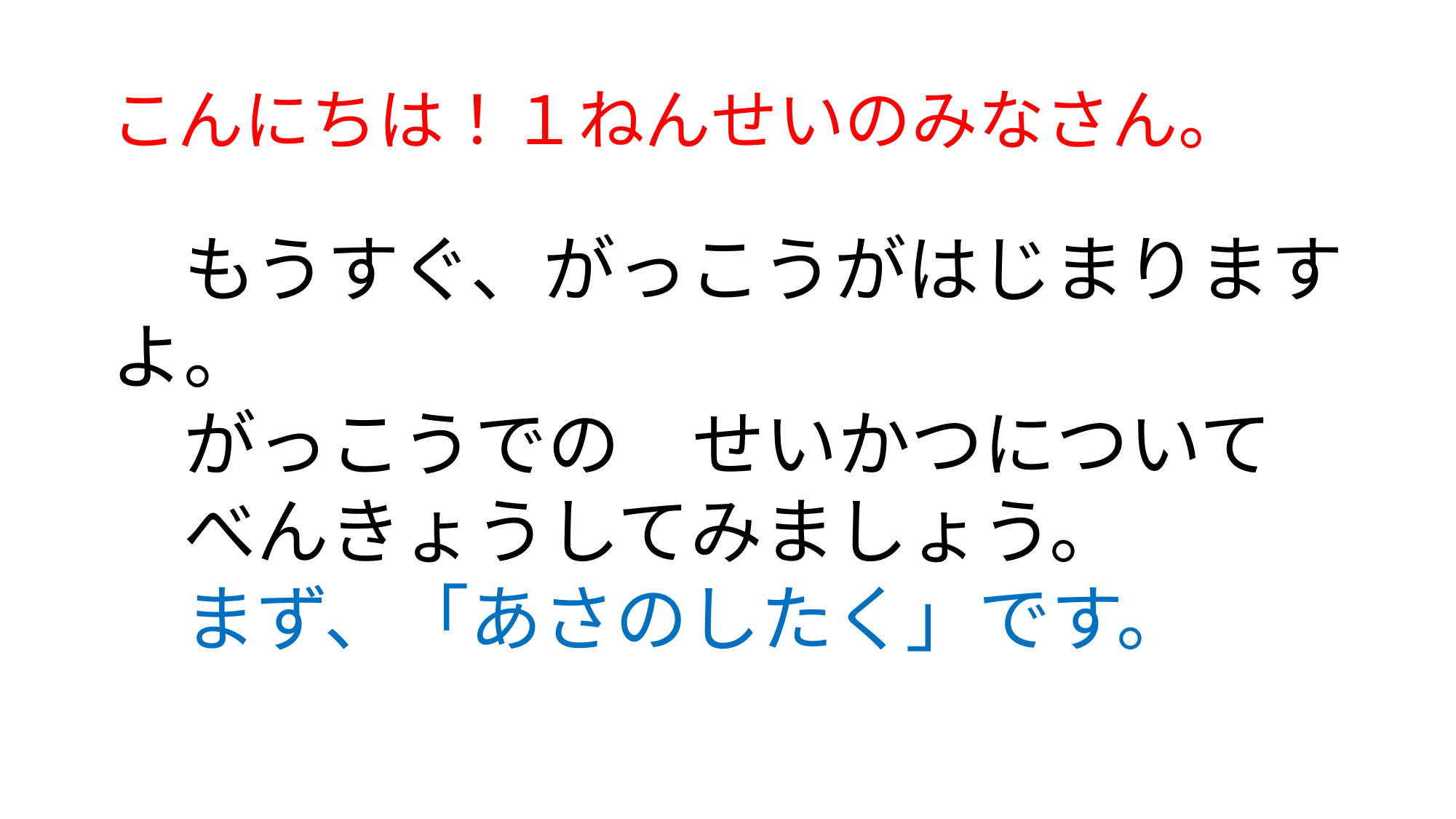

こんにちは！１ねんせいのみなさん。
　もうすぐ、がっこうがはじまりますよ。
　がっこうでの　せいかつについて　べんきょうしてみましょう。
　まず、「あさのしたく」です。